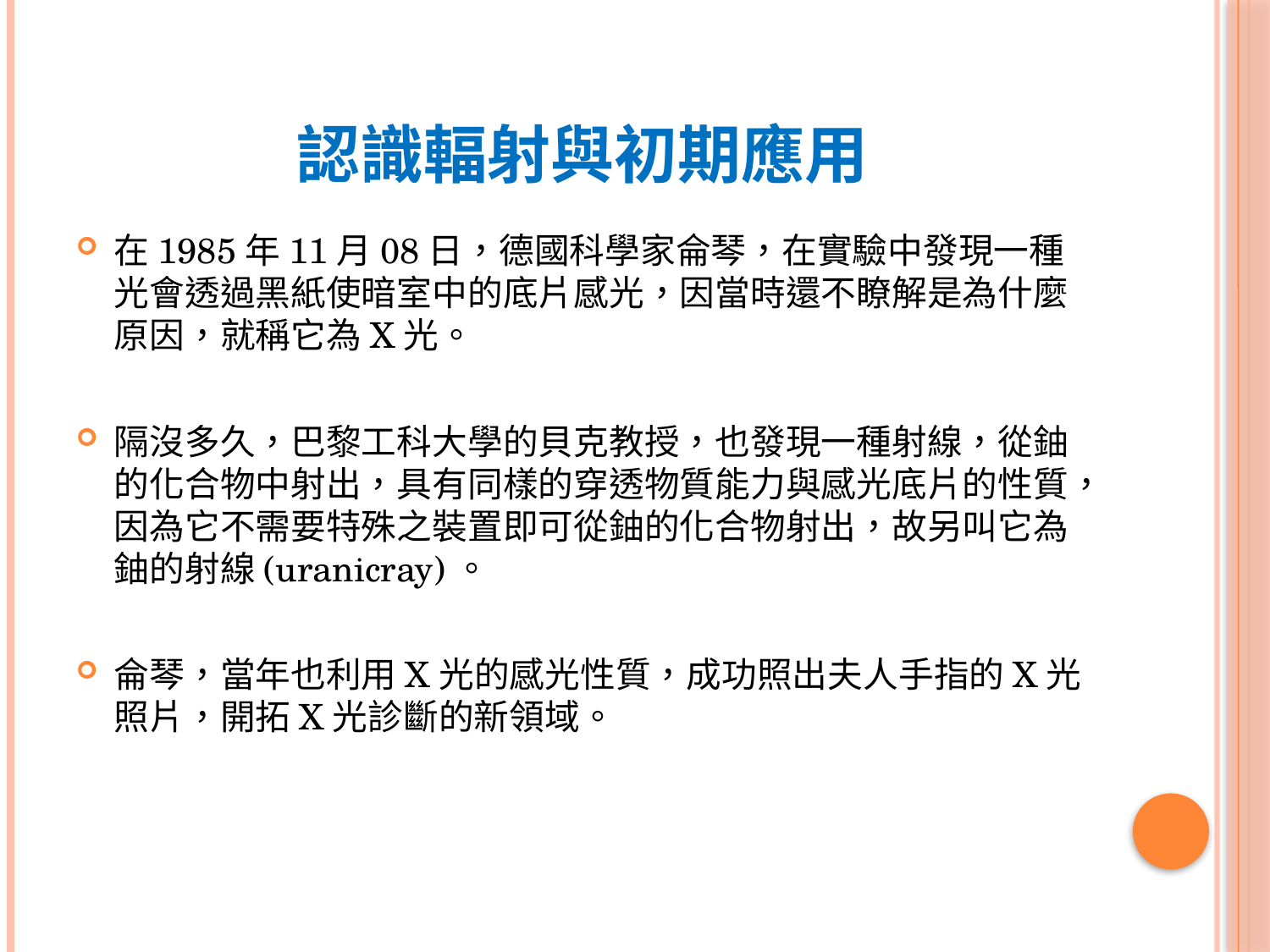

# 認識輻射與初期應用
在1985年11月08日，德國科學家侖琴，在實驗中發現一種光會透過黑紙使暗室中的底片感光，因當時還不瞭解是為什麼原因，就稱它為X光。

隔沒多久，巴黎工科大學的貝克教授，也發現一種射線，從鈾的化合物中射出，具有同樣的穿透物質能力與感光底片的性質，因為它不需要特殊之裝置即可從鈾的化合物射出，故另叫它為鈾的射線(uranicray)。

侖琴，當年也利用X光的感光性質，成功照出夫人手指的X光照片，開拓X光診斷的新領域。